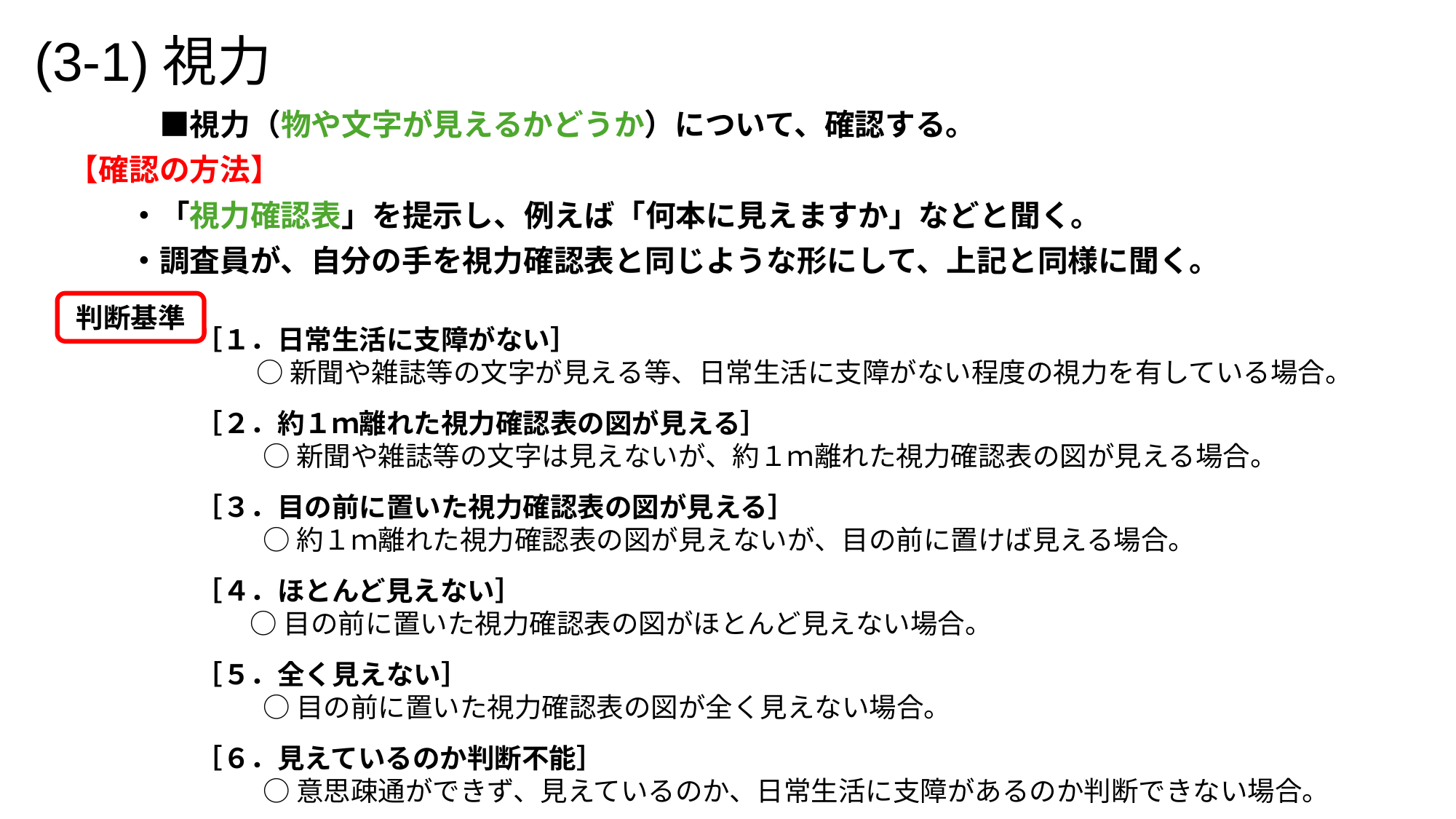

# (3-1)視力
　　　■視力（物や文字が見えるかどうか）について、確認する。
【確認の方法】
　　・「視力確認表」を提示し、例えば「何本に見えますか」などと聞く。
　　・調査員が、自分の手を視力確認表と同じような形にして、上記と同様に聞く。

判断基準
［１．日常生活に支障がない］
　　 ○ 新聞や雑誌等の文字が見える等、日常生活に支障がない程度の視力を有している場合。

［２．約１ｍ離れた視力確認表の図が見える］
 　　○ 新聞や雑誌等の文字は見えないが、約１ｍ離れた視力確認表の図が見える場合。

［３．目の前に置いた視力確認表の図が見える］
 　　○ 約１ｍ離れた視力確認表の図が見えないが、目の前に置けば見える場合。

［４．ほとんど見えない］
　　○ 目の前に置いた視力確認表の図がほとんど見えない場合。

［５．全く見えない］
 　　○ 目の前に置いた視力確認表の図が全く見えない場合。

［６．見えているのか判断不能］
 　　○ 意思疎通ができず、見えているのか、日常生活に支障があるのか判断できない場合。